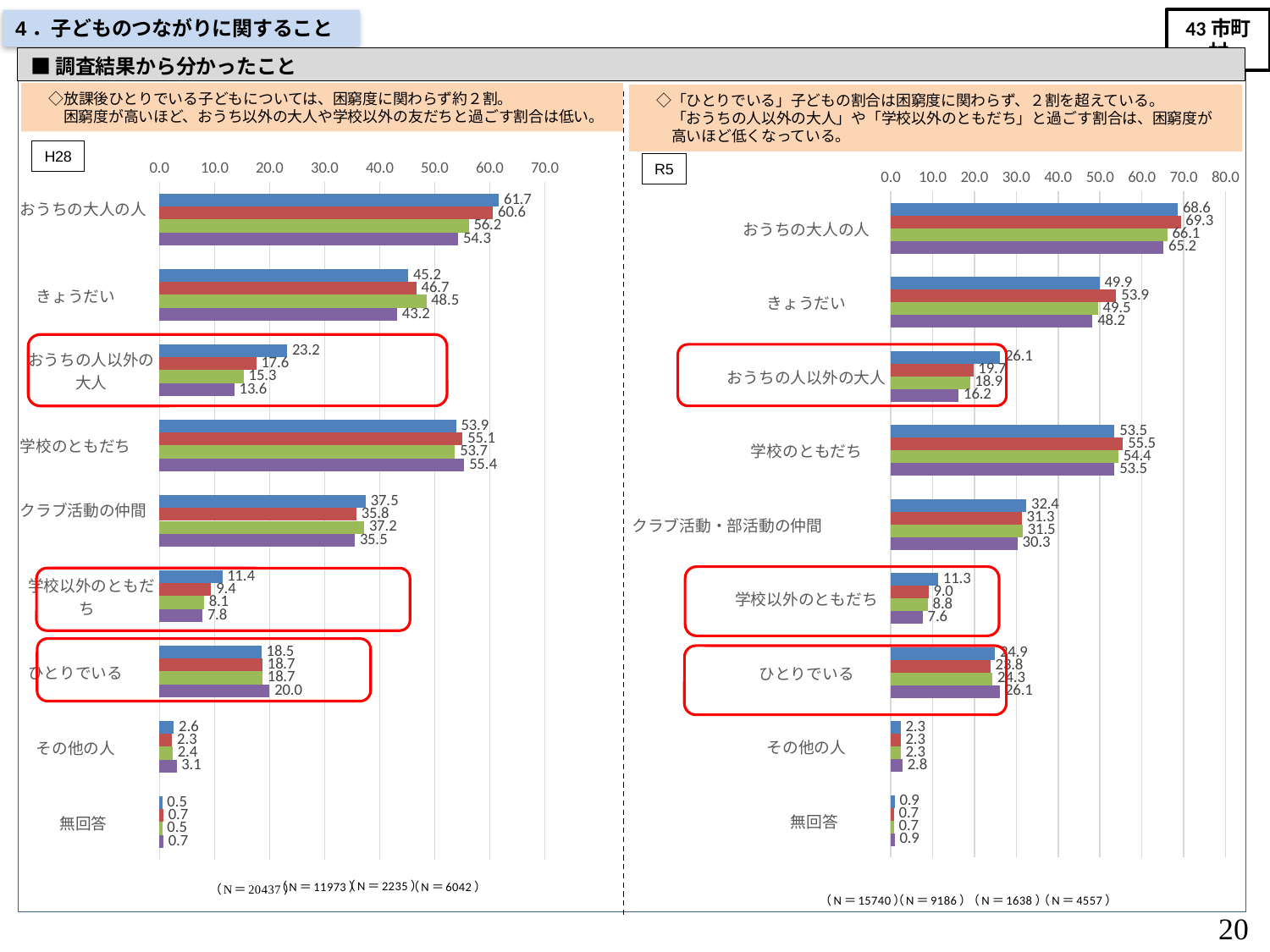

43市町村
4．子どものつながりに関すること
■調査結果から分かったこと

　◇放課後ひとりでいる子どもについては、困窮度に関わらず約２割。
　　困窮度が高いほど、おうち以外の大人や学校以外の友だちと過ごす割合は低い。
　◇「ひとりでいる」子どもの割合は困窮度に関わらず、２割を超えている。
　　「おうちの人以外の大人」や「学校以外のともだち」と過ごす割合は、困窮度が
　　高いほど低くなっている。
H28

### Chart

| Category | 中央値以上 | 困窮度Ⅲ | 困窮度Ⅱ | 困窮度Ⅰ |
|---|---|---|---|---|
| おうちの大人の人     | 61.7 | 60.6 | 56.2 | 54.3 |
| きょうだい           | 45.2 | 46.7 | 48.5 | 43.2 |
| おうちの人以外の大人 | 23.2 | 17.6 | 15.3 | 13.6 |
| 学校のともだち       | 53.9 | 55.1 | 53.7 | 55.4 |
| クラブ活動の仲間                 | 37.5 | 35.8 | 37.2 | 35.5 |
| 学校以外のともだち   | 11.4 | 9.4 | 8.1 | 7.8 |
| ひとりでいる         | 18.5 | 18.7 | 18.7 | 20.0 |
| その他の人           | 2.6 | 2.3 | 2.4 | 3.1 |
| 無回答             | 0.5 | 0.7 | 0.5 | 0.7 |
R5

### Chart

| Category | 中央値以上 | 困窮度Ⅲ | 困窮度Ⅱ | 困窮度Ⅰ |
|---|---|---|---|---|
| おうちの大人の人     | 68.6 | 69.3 | 66.1 | 65.2 |
| きょうだい           | 49.9 | 53.9 | 49.5 | 48.2 |
| おうちの人以外の大人 | 26.1 | 19.7 | 18.9 | 16.2 |
| 学校のともだち       | 53.5 | 55.5 | 54.4 | 53.5 |
| クラブ活動・部活動の仲間                 | 32.4 | 31.3 | 31.5 | 30.3 |
| 学校以外のともだち   | 11.3 | 9.0 | 8.8 | 7.6 |
| ひとりでいる         | 24.9 | 23.8 | 24.3 | 26.1 |
| その他の人           | 2.3 | 2.3 | 2.3 | 2.8 |
|   無回答             | 0.9 | 0.7 | 0.7 | 0.9 |

20